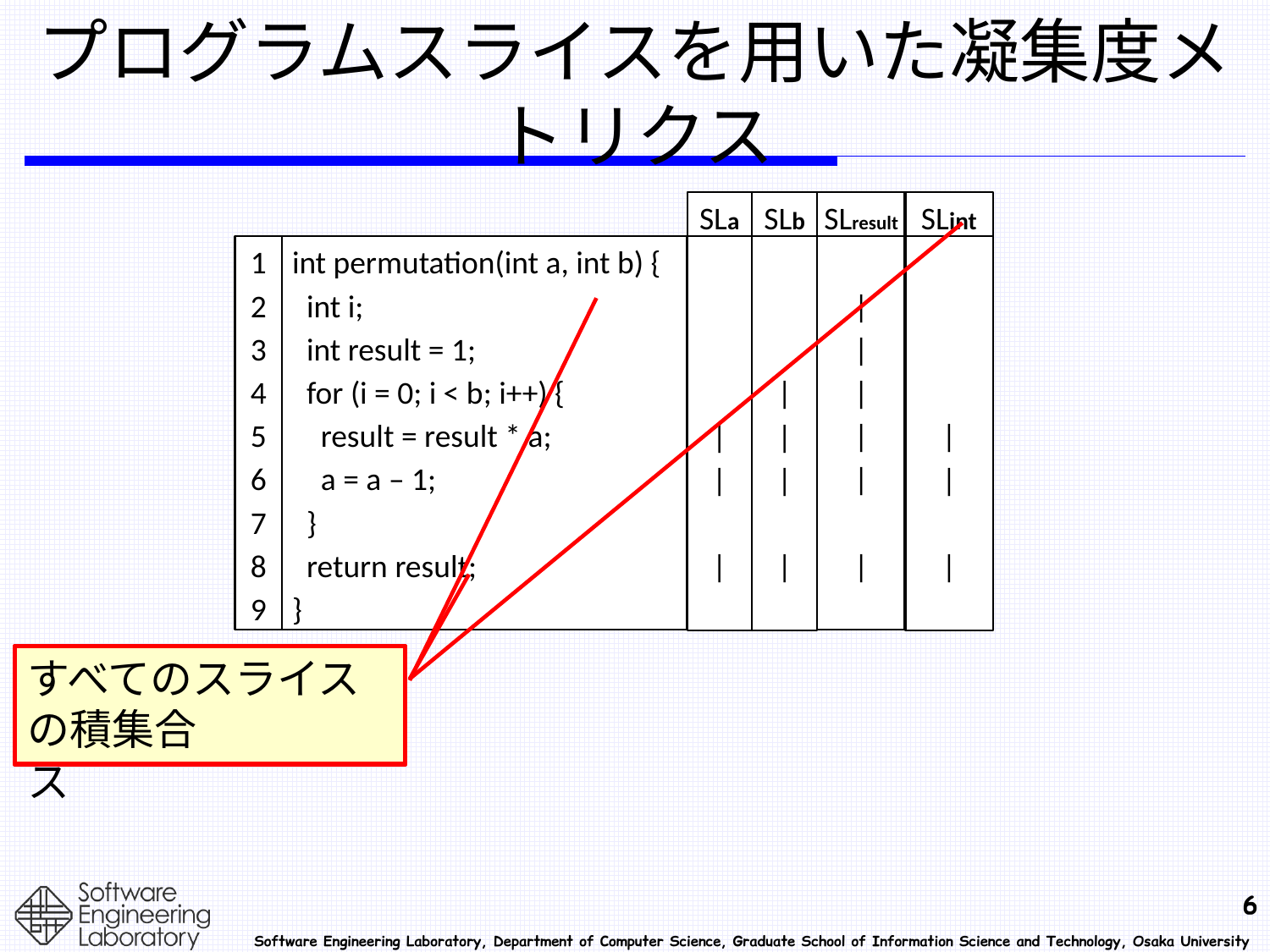

# プログラムスライスを用いた凝集度メトリクス
SLa

|
|

|
SLb

|
|
|

|
SLresult

|
|
|
|
|

|
SLint

|
|

|
int permutation(int a, int b) {
  int i;
  int result = 1;
  for (i = 0; i < b; i++) {
    result = result * a;
    a = a – 1;
  }
  return result;
}
1
2
3
4
5
6
7
8
9
resultを起点とした
後ろ向きスライス
すべてのスライスの積集合
引数a,bを起点とした前向きスライス